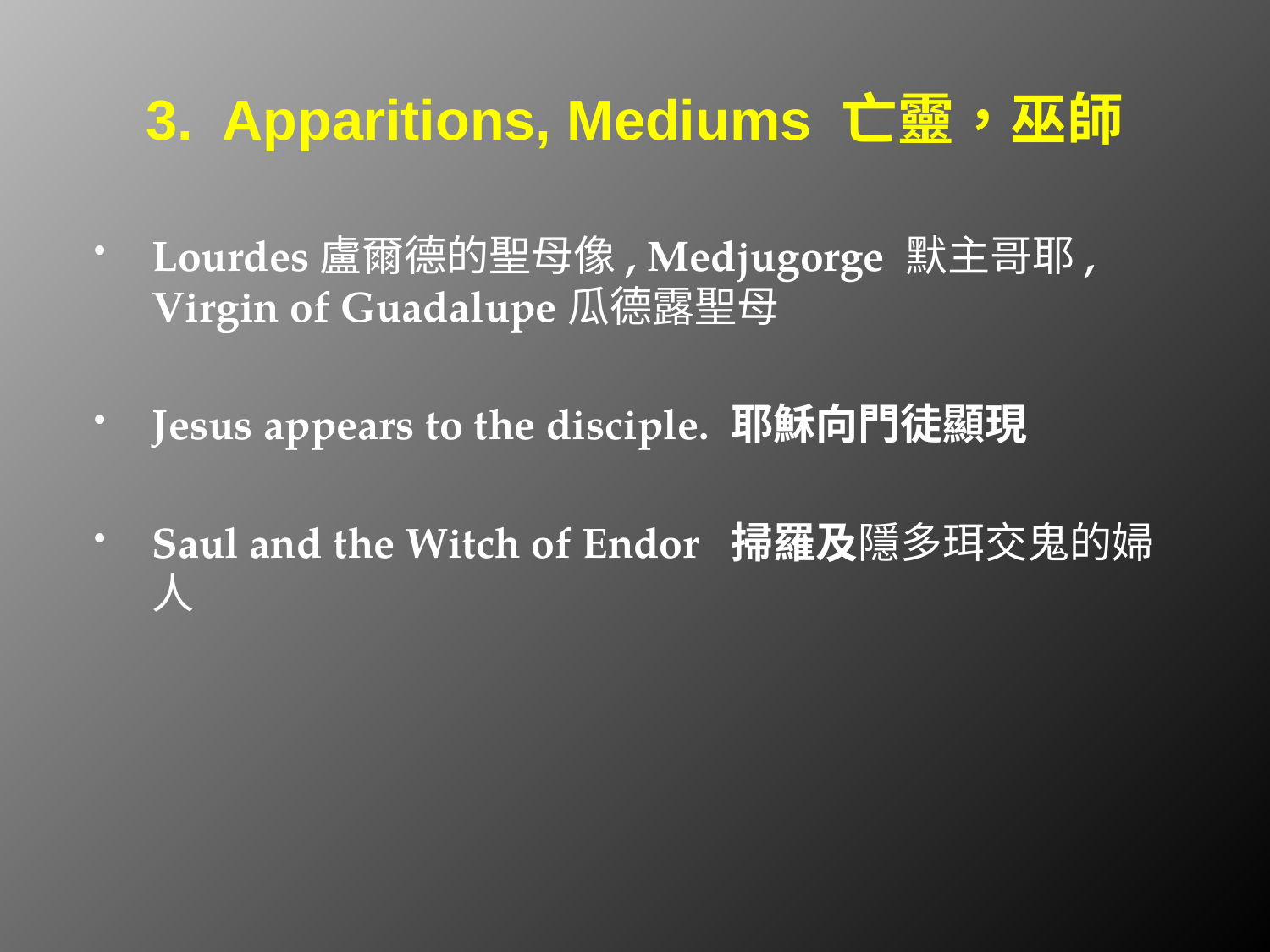

# 3.  Apparitions, Mediums 亡靈，巫師
Lourdes盧爾德的聖母像, Medjugorge 默主哥耶, Virgin of Guadalupe瓜德露聖母

Jesus appears to the disciple. 耶穌向門徒顯現

Saul and the Witch of Endor  掃羅及隱多珥交鬼的婦人